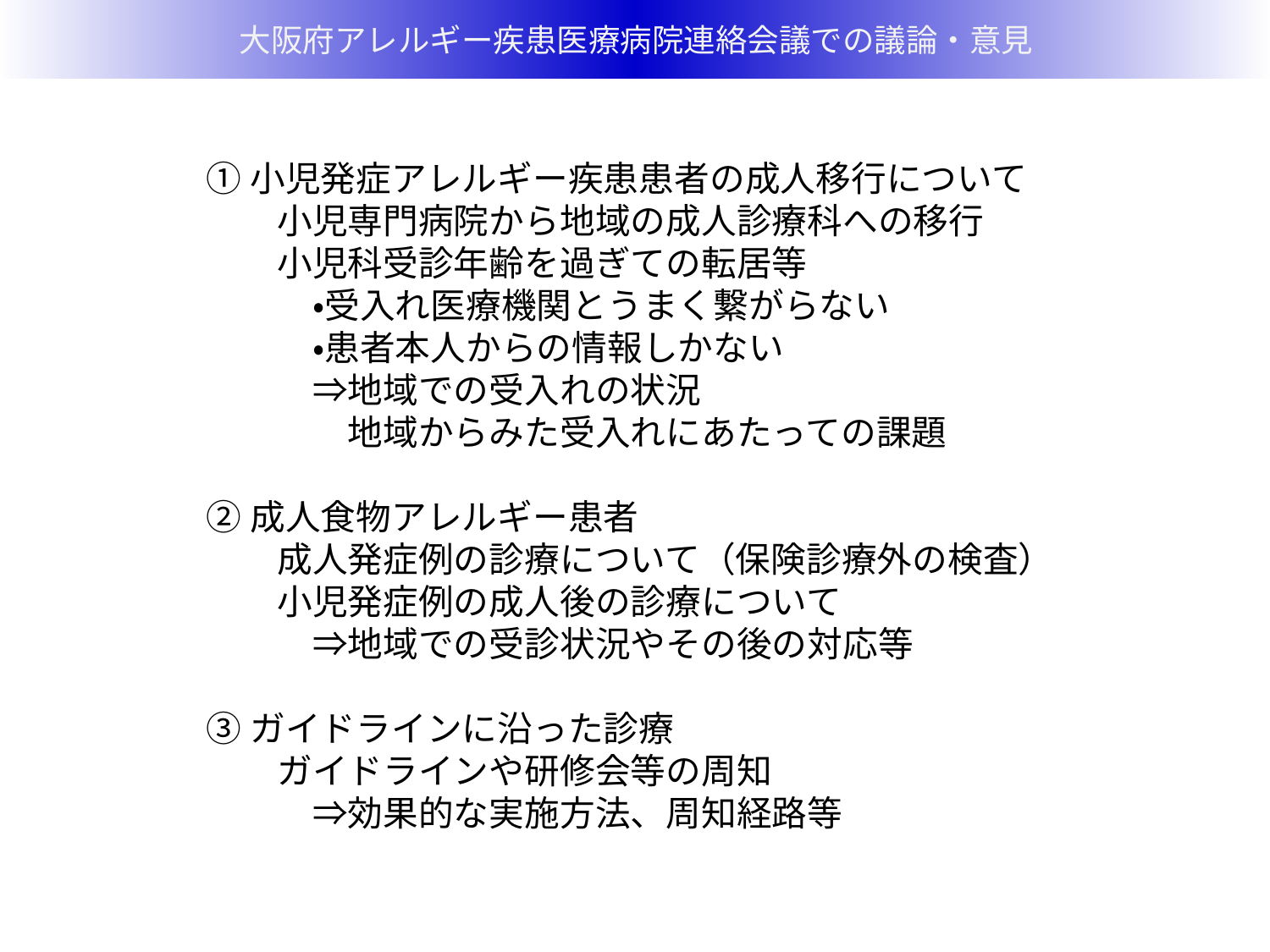

大阪府アレルギー疾患医療病院連絡会議での議論・意見
①小児発症アレルギー疾患患者の成人移行について
　　小児専門病院から地域の成人診療科への移行
　　小児科受診年齢を過ぎての転居等
　　　・受入れ医療機関とうまく繋がらない
　　　・患者本人からの情報しかない
　　　⇒地域での受入れの状況
　　　　地域からみた受入れにあたっての課題

②成人食物アレルギー患者
　　成人発症例の診療について（保険診療外の検査）
　　小児発症例の成人後の診療について
　　　⇒地域での受診状況やその後の対応等

③ガイドラインに沿った診療
　　ガイドラインや研修会等の周知
　　　⇒効果的な実施方法、周知経路等